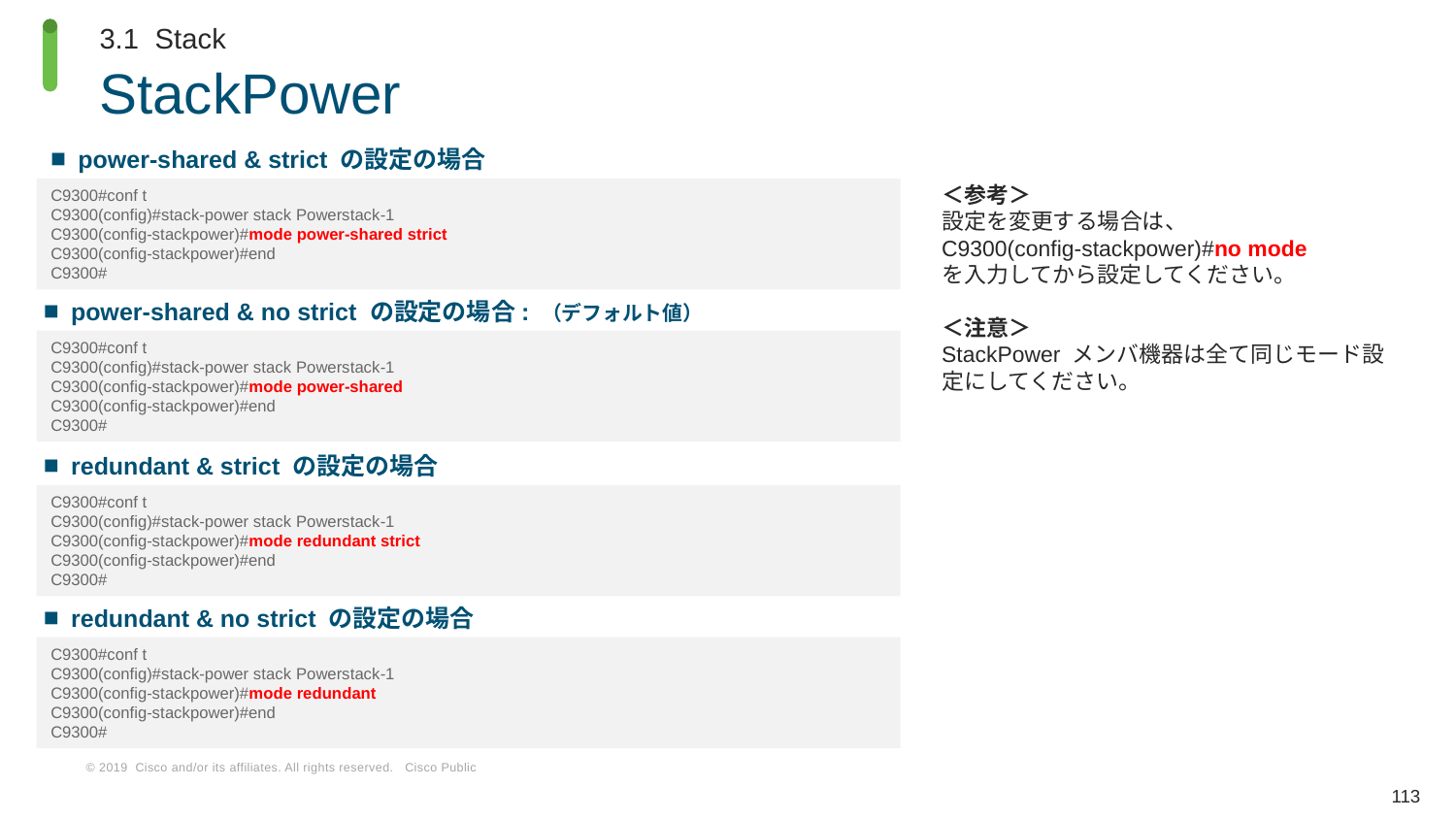

3.1  Stack
# StackPower
power-shared & strict の設定の場合
＜参考＞
設定を変更する場合は、
C9300(config-stackpower)#no mode
を入力してから設定してください。

＜注意＞
StackPower メンバ機器は全て同じモード設定にしてください。
C9300#conf t
C9300(config)#stack-power stack Powerstack-1
C9300(config-stackpower)#mode power-shared strict
C9300(config-stackpower)#end
C9300#
power-shared & no strict の設定の場合: （デフォルト値）
C9300#conf t
C9300(config)#stack-power stack Powerstack-1
C9300(config-stackpower)#mode power-shared
C9300(config-stackpower)#end
C9300#
redundant & strict の設定の場合
C9300#conf t
C9300(config)#stack-power stack Powerstack-1
C9300(config-stackpower)#mode redundant strict
C9300(config-stackpower)#end
C9300#
redundant & no strict の設定の場合
C9300#conf t
C9300(config)#stack-power stack Powerstack-1
C9300(config-stackpower)#mode redundant
C9300(config-stackpower)#end
C9300#
113